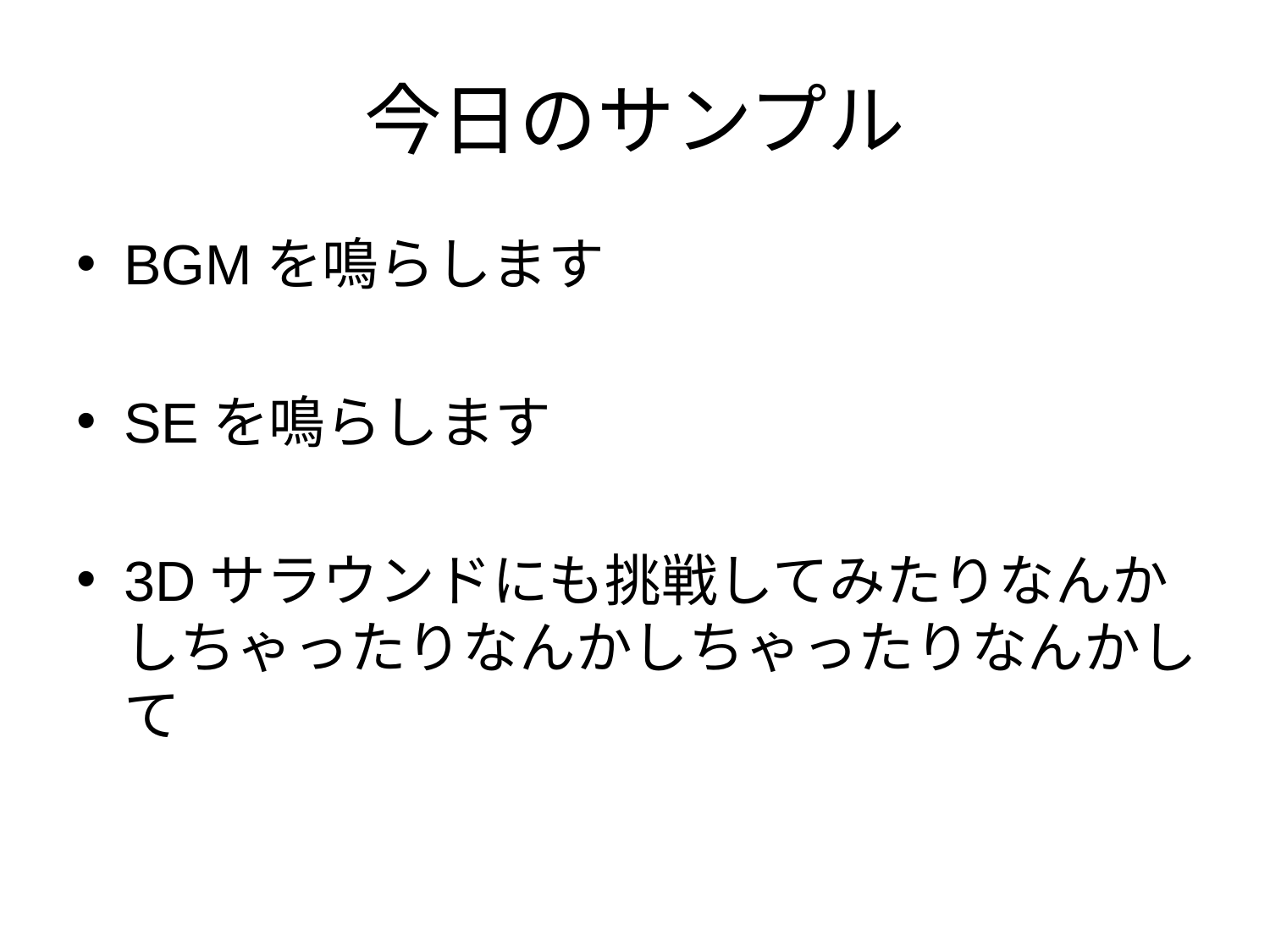

# 今日のサンプル
BGMを鳴らします

SEを鳴らします

3Dサラウンドにも挑戦してみたりなんかしちゃったりなんかしちゃったりなんかして